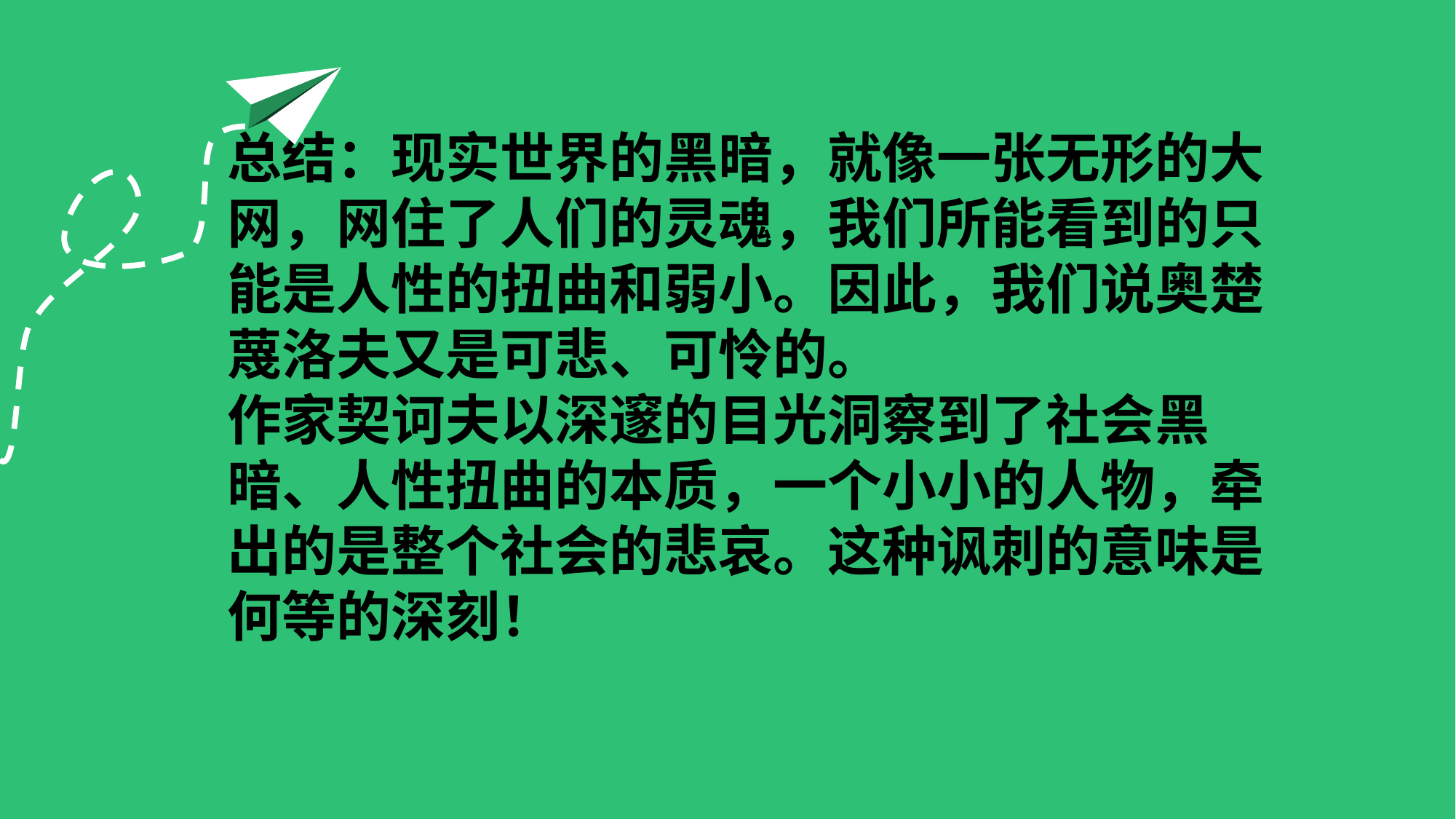

总结：现实世界的黑暗，就像一张无形的大网，网住了人们的灵魂，我们所能看到的只能是人性的扭曲和弱小。因此，我们说奥楚蔑洛夫又是可悲、可怜的。
作家契诃夫以深邃的目光洞察到了社会黑暗、人性扭曲的本质，一个小小的人物，牵出的是整个社会的悲哀。这种讽刺的意味是何等的深刻！